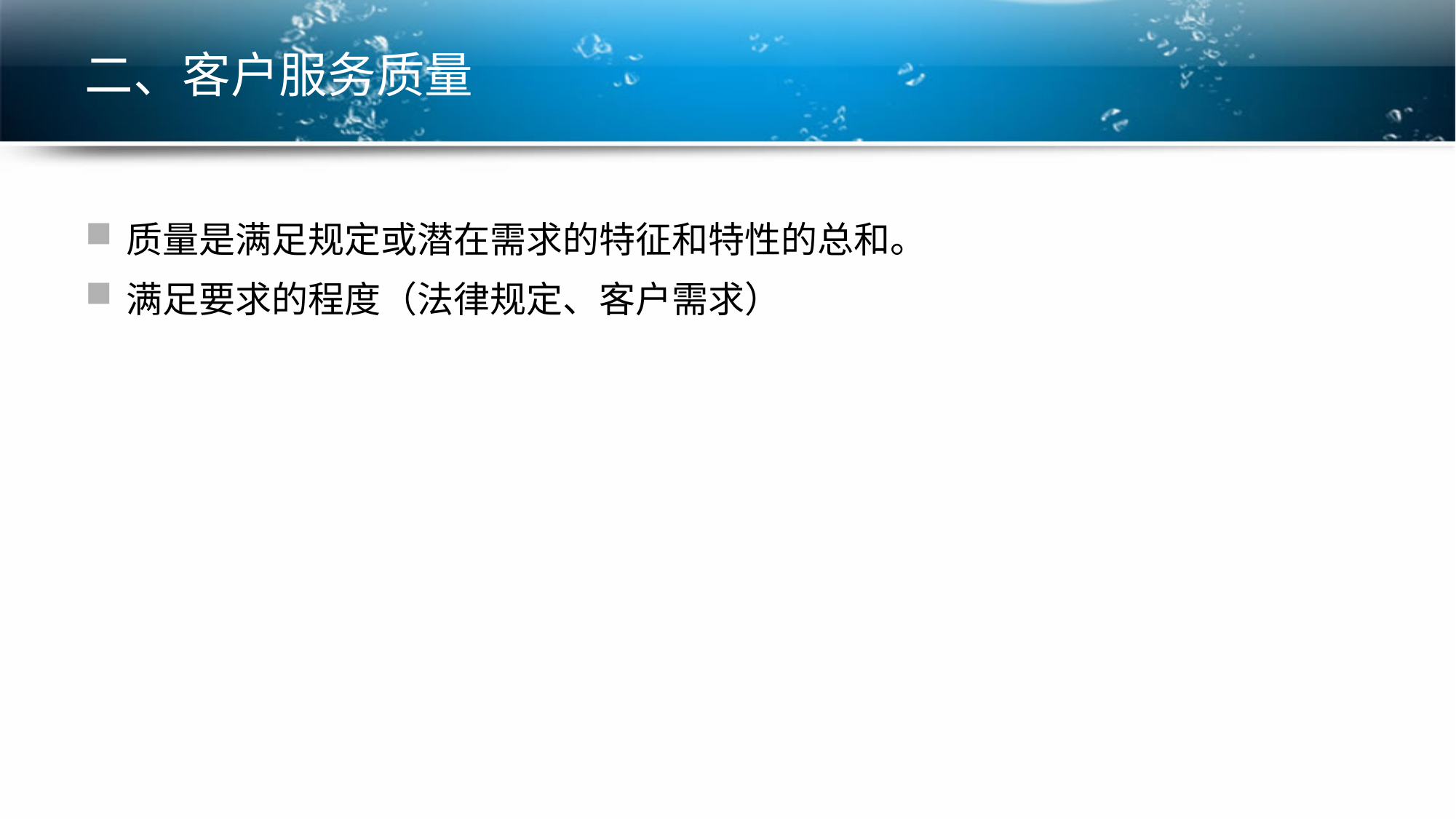

# 二、客户服务质量

质量是满足规定或潜在需求的特征和特性的总和。
满足要求的程度（法律规定、客户需求）